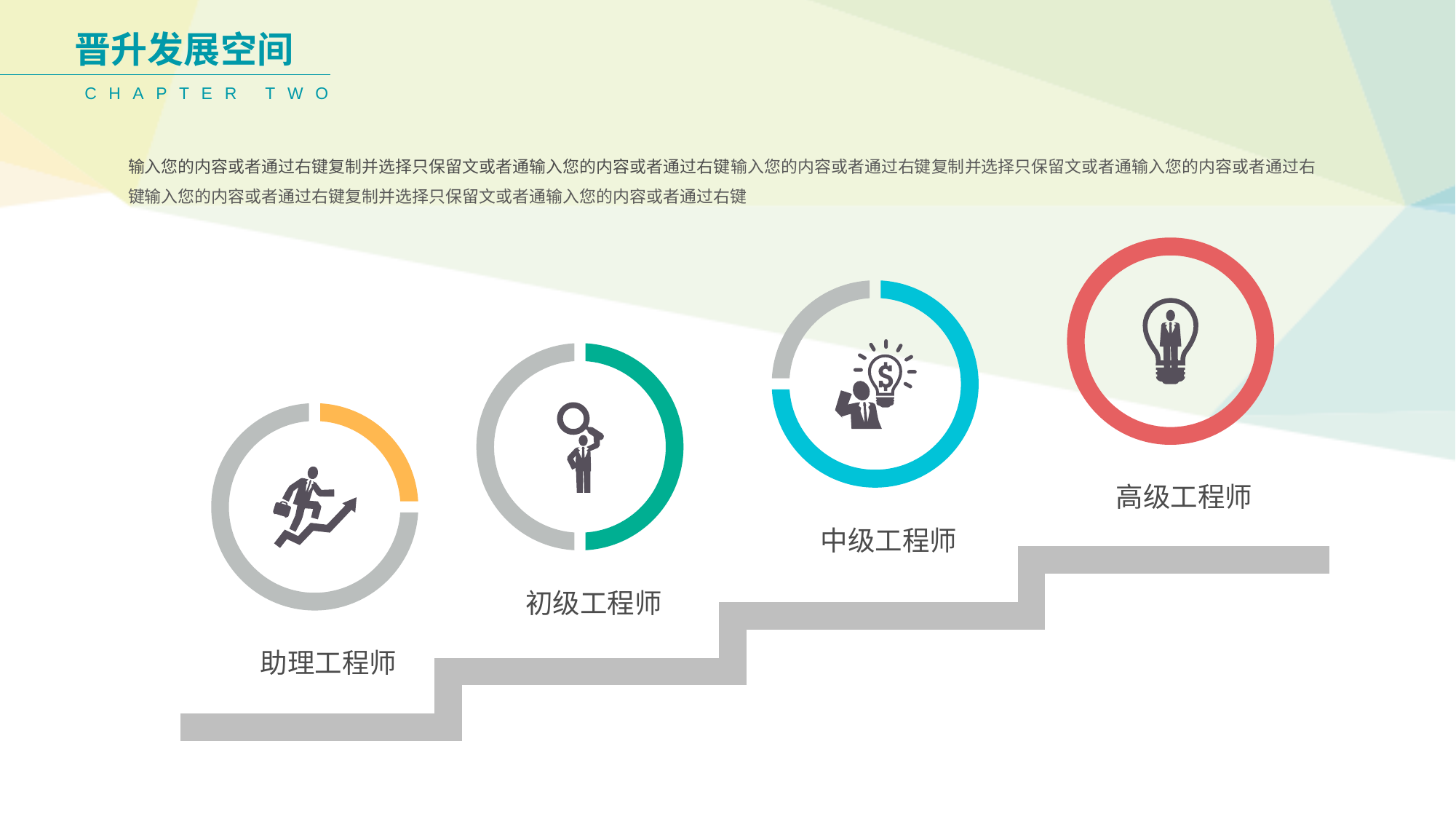

晋升发展空间
CHAPTER TWO
输入您的内容或者通过右键复制并选择只保留文或者通输入您的内容或者通过右键输入您的内容或者通过右键复制并选择只保留文或者通输入您的内容或者通过右键输入您的内容或者通过右键复制并选择只保留文或者通输入您的内容或者通过右键

高级工程师
中级工程师

初级工程师
助理工程师